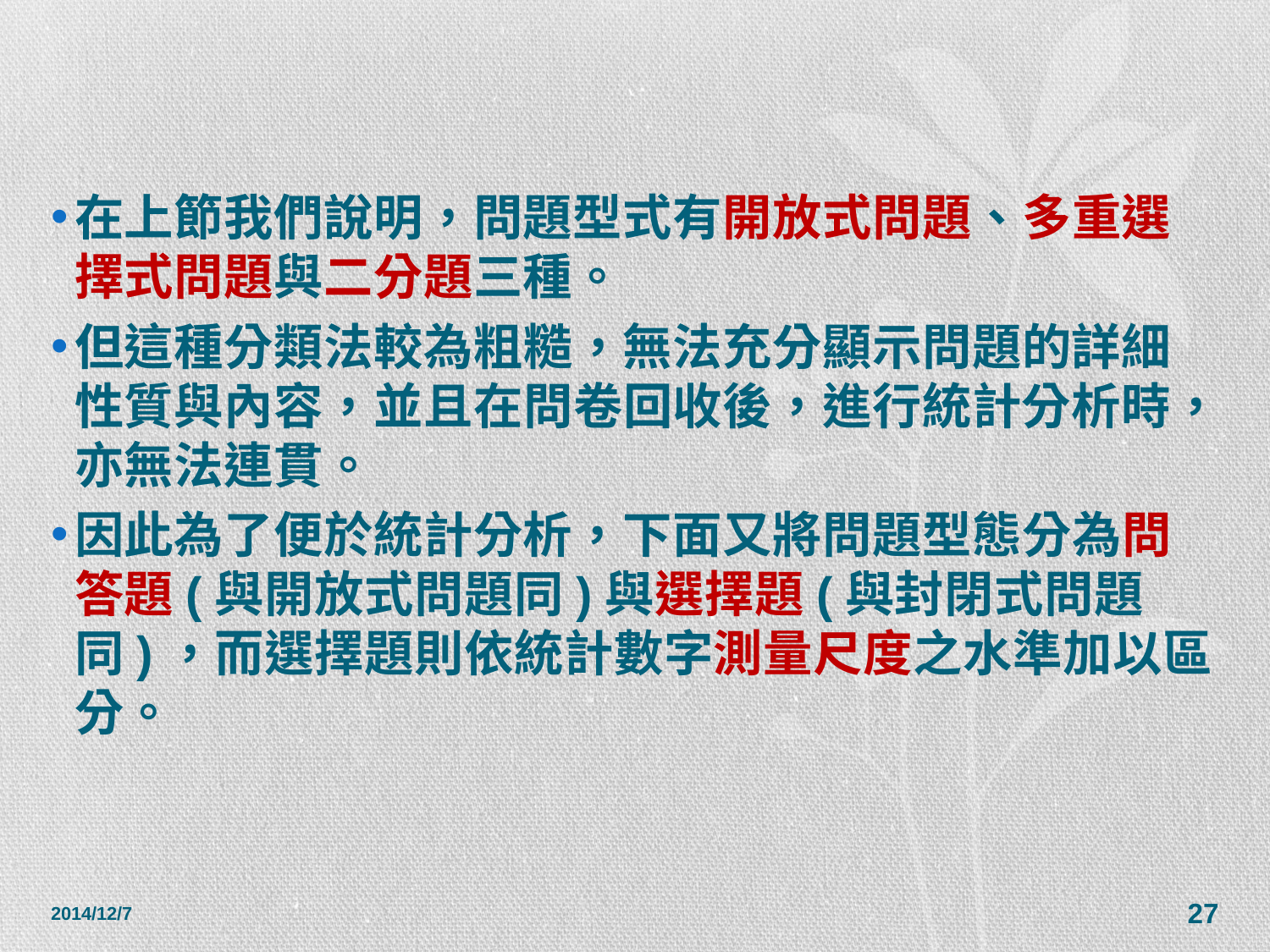

#
在上節我們說明，問題型式有開放式問題、多重選擇式問題與二分題三種。
但這種分類法較為粗糙，無法充分顯示問題的詳細性質與內容，並且在問卷回收後，進行統計分析時，亦無法連貫。
因此為了便於統計分析，下面又將問題型態分為問答題(與開放式問題同)與選擇題(與封閉式問題同)，而選擇題則依統計數字測量尺度之水準加以區分。

2014/12/7
27